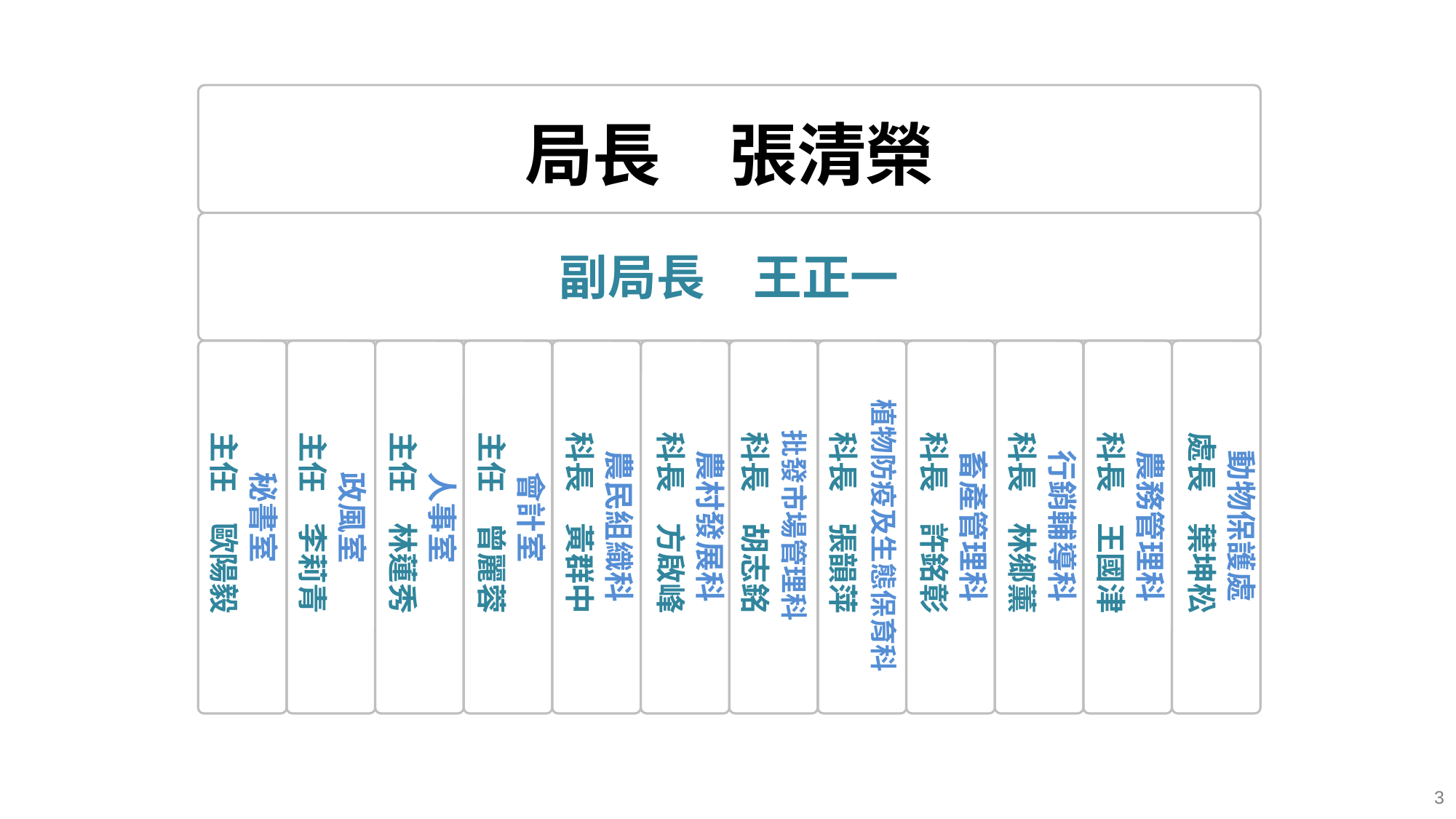

局長　張清榮

副局長　王正一

植物防疫及生態保育科
批發市場管理科
主任　歐陽毅
主任　李莉青
主任　林蓮秀
主任　曾麗蓉
科長　黃群中
科長　方啟峰
科長　胡志銘
科長　張韻萍
科長　許銘彰
科長　林鄉薰
科長　王國津
處長　葉坤松
農民組織科
農村發展科
畜產管理科
行銷輔導科
農務管理科
動物保護處
會計室
秘書室
政風室
人事室
3